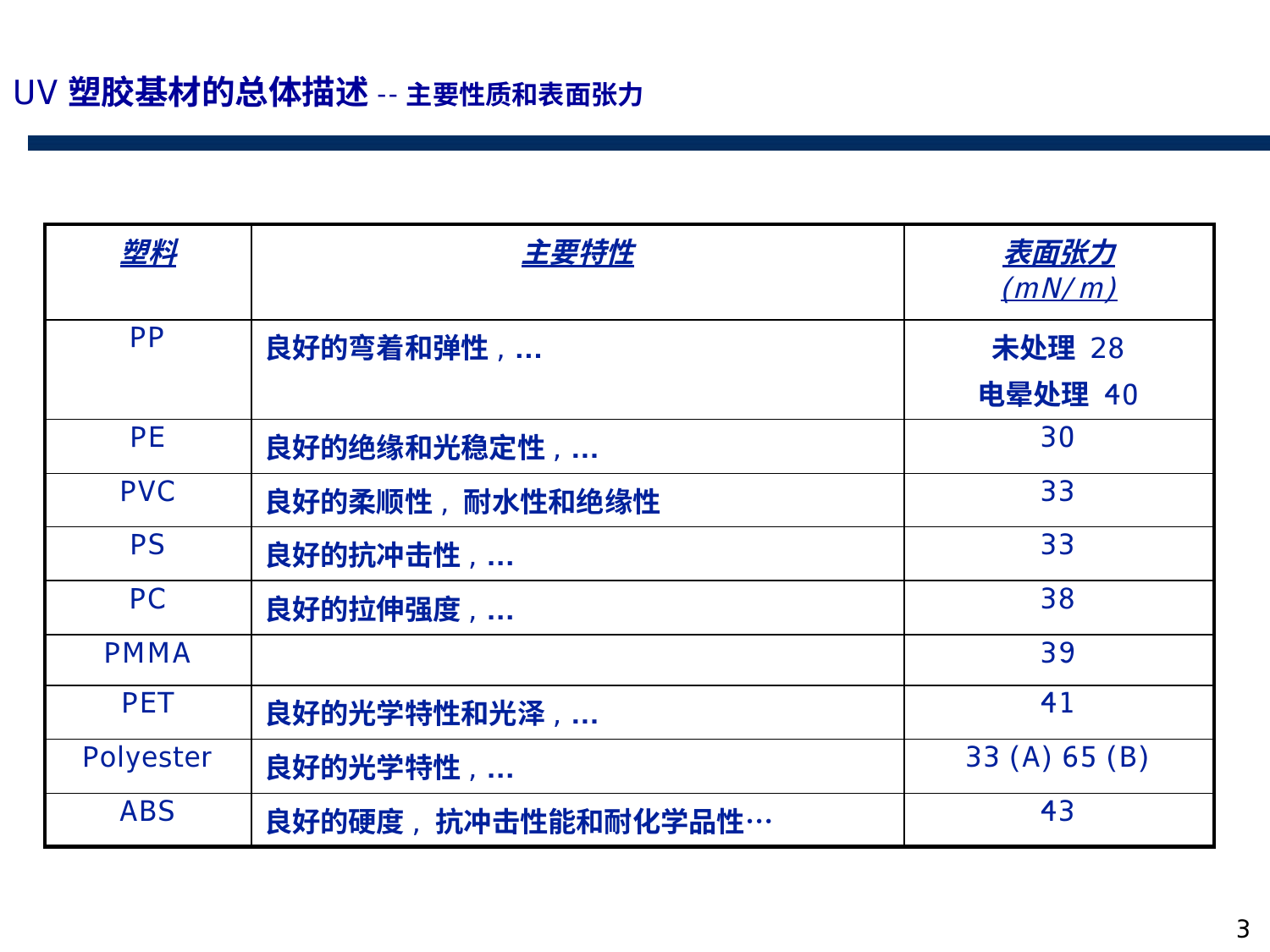

UV塑胶基材的总体描述--主要性质和表面张力
| 塑料 | 主要特性 | 表面张力 (mN/m) |
| --- | --- | --- |
| PP | 良好的弯着和弹性, … | 未处理 28 电晕处理 40 |
| PE | 良好的绝缘和光稳定性, … | 30 |
| PVC | 良好的柔顺性, 耐水性和绝缘性 | 33 |
| PS | 良好的抗冲击性, … | 33 |
| PC | 良好的拉伸强度, … | 38 |
| PMMA |  | 39 |
| PET | 良好的光学特性和光泽, … | 41 |
| Polyester | 良好的光学特性, … | 33 (A) 65 (B) |
| ABS | 良好的硬度, 抗冲击性能和耐化学品性… | 43 |